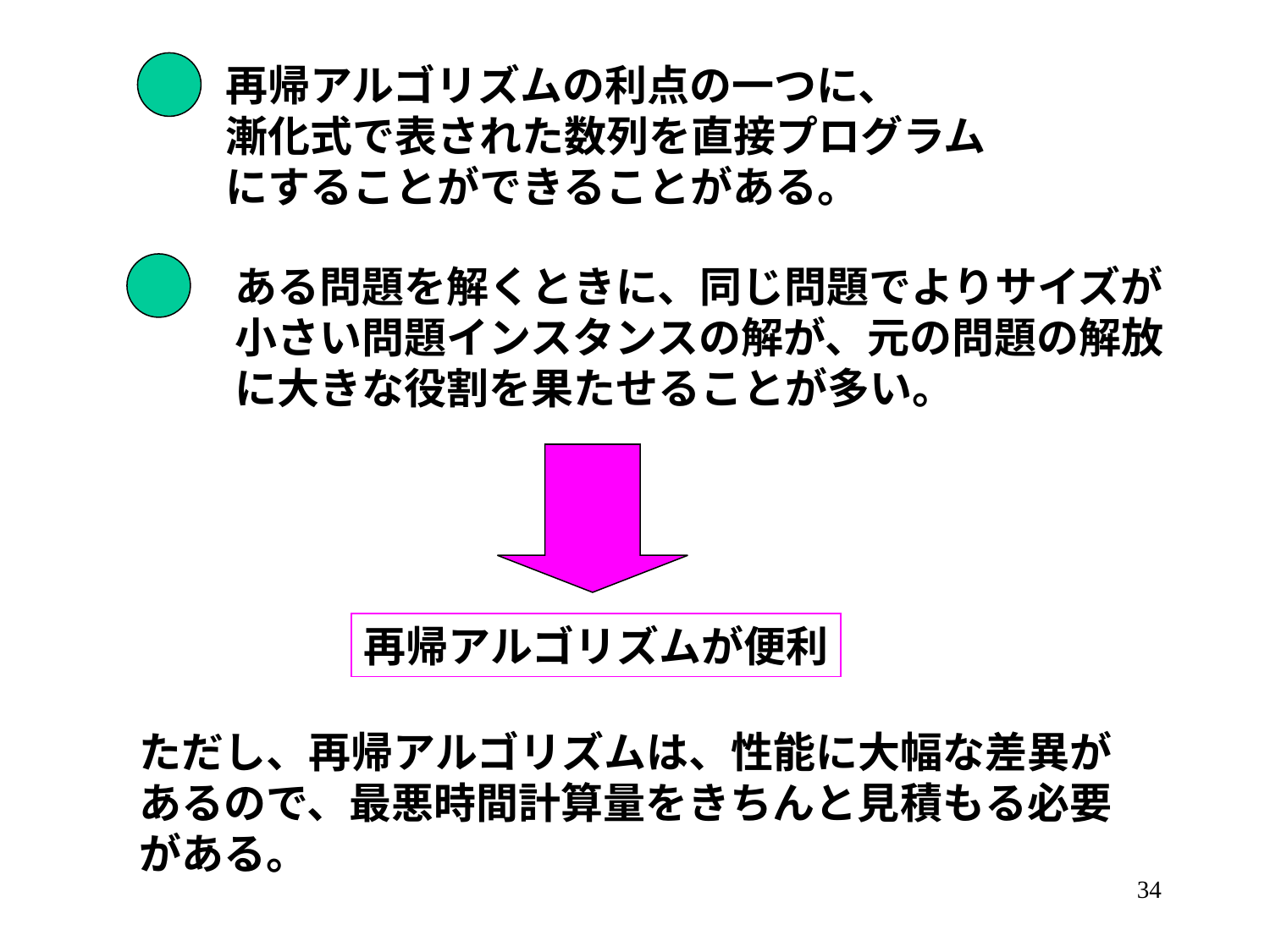

再帰アルゴリズムの利点の一つに、
漸化式で表された数列を直接プログラム
にすることができることがある。

ある問題を解くときに、同じ問題でよりサイズが小さい問題インスタンスの解が、元の問題の解放に大きな役割を果たせることが多い。

再帰アルゴリズムが便利
ただし、再帰アルゴリズムは、性能に大幅な差異が
あるので、最悪時間計算量をきちんと見積もる必要がある。
34